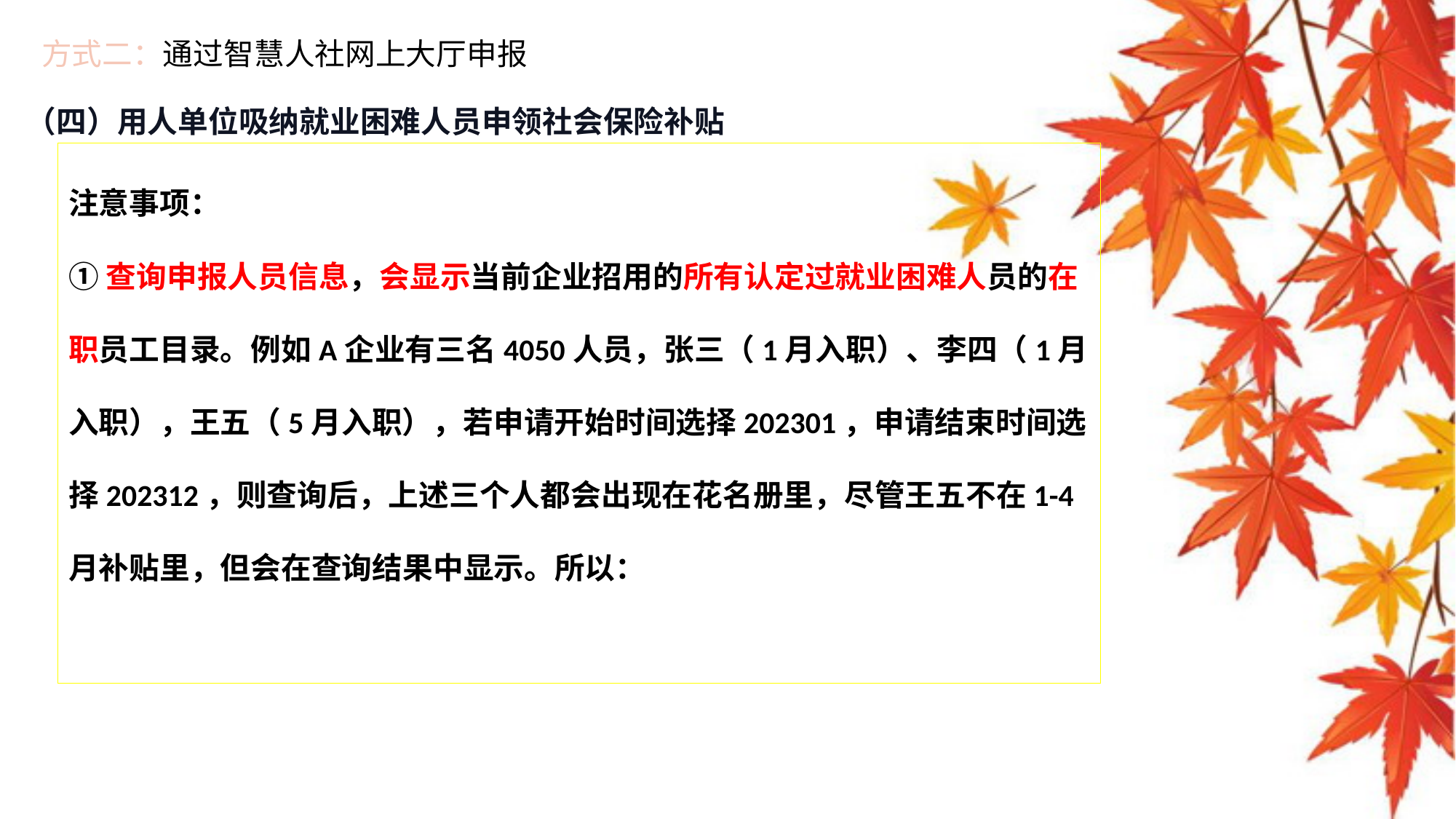

方式二：通过智慧人社网上大厅申报
（四）用人单位吸纳就业困难人员申领社会保险补贴
注意事项：
①查询申报人员信息，会显示当前企业招用的所有认定过就业困难人员的在职员工目录。例如A企业有三名4050人员，张三（1月入职）、李四（1月入职），王五（5月入职），若申请开始时间选择202301，申请结束时间选择202312，则查询后，上述三个人都会出现在花名册里，尽管王五不在1-4月补贴里，但会在查询结果中显示。所以：